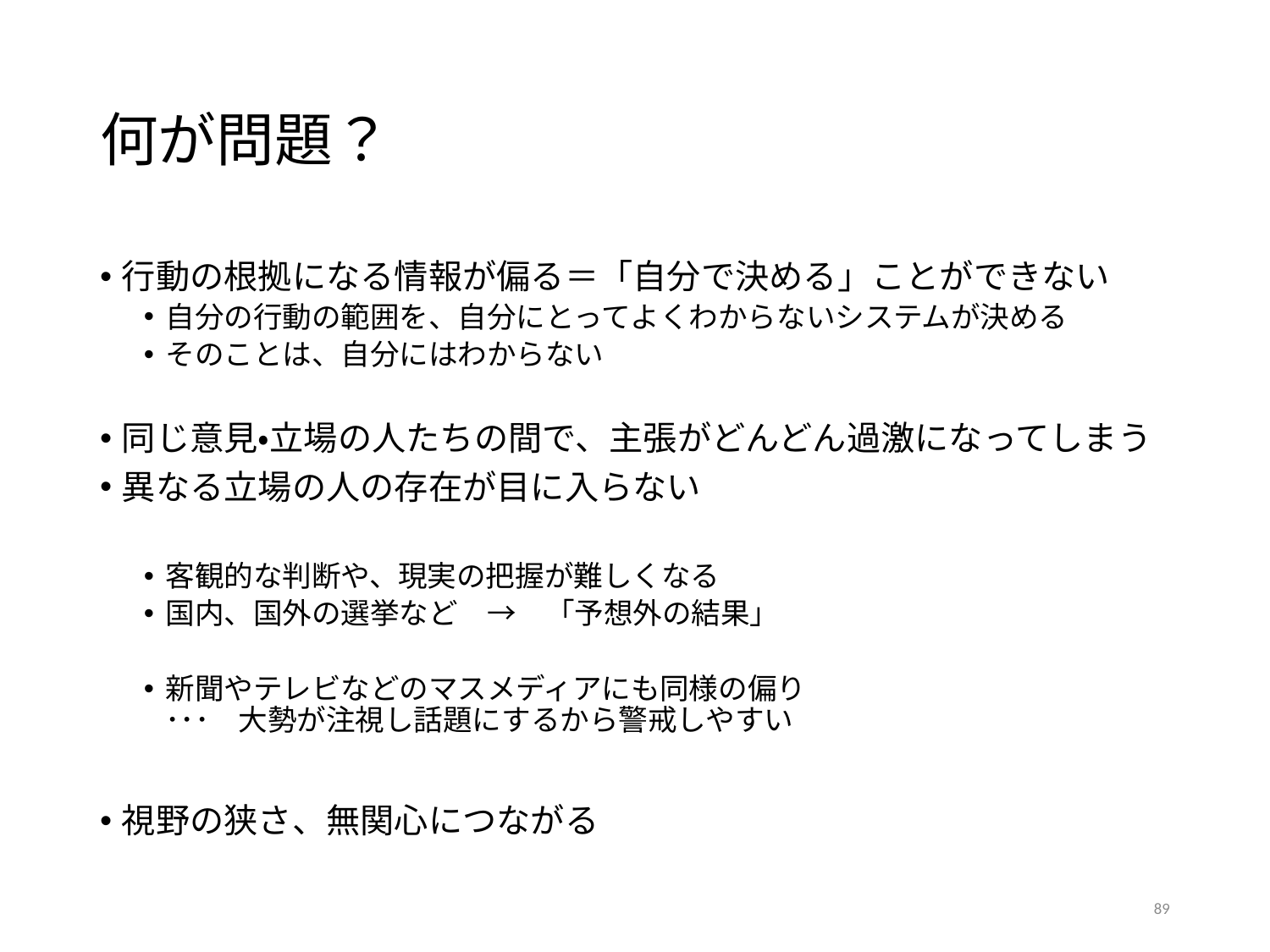

# 何が問題？
行動の根拠になる情報が偏る＝「自分で決める」ことができない
自分の行動の範囲を、自分にとってよくわからないシステムが決める
そのことは、自分にはわからない

同じ意見・立場の人たちの間で、主張がどんどん過激になってしまう
異なる立場の人の存在が目に入らない

客観的な判断や、現実の把握が難しくなる
国内、国外の選挙など　→　「予想外の結果」

新聞やテレビなどのマスメディアにも同様の偏り
･･･　大勢が注視し話題にするから警戒しやすい

視野の狭さ、無関心につながる

89